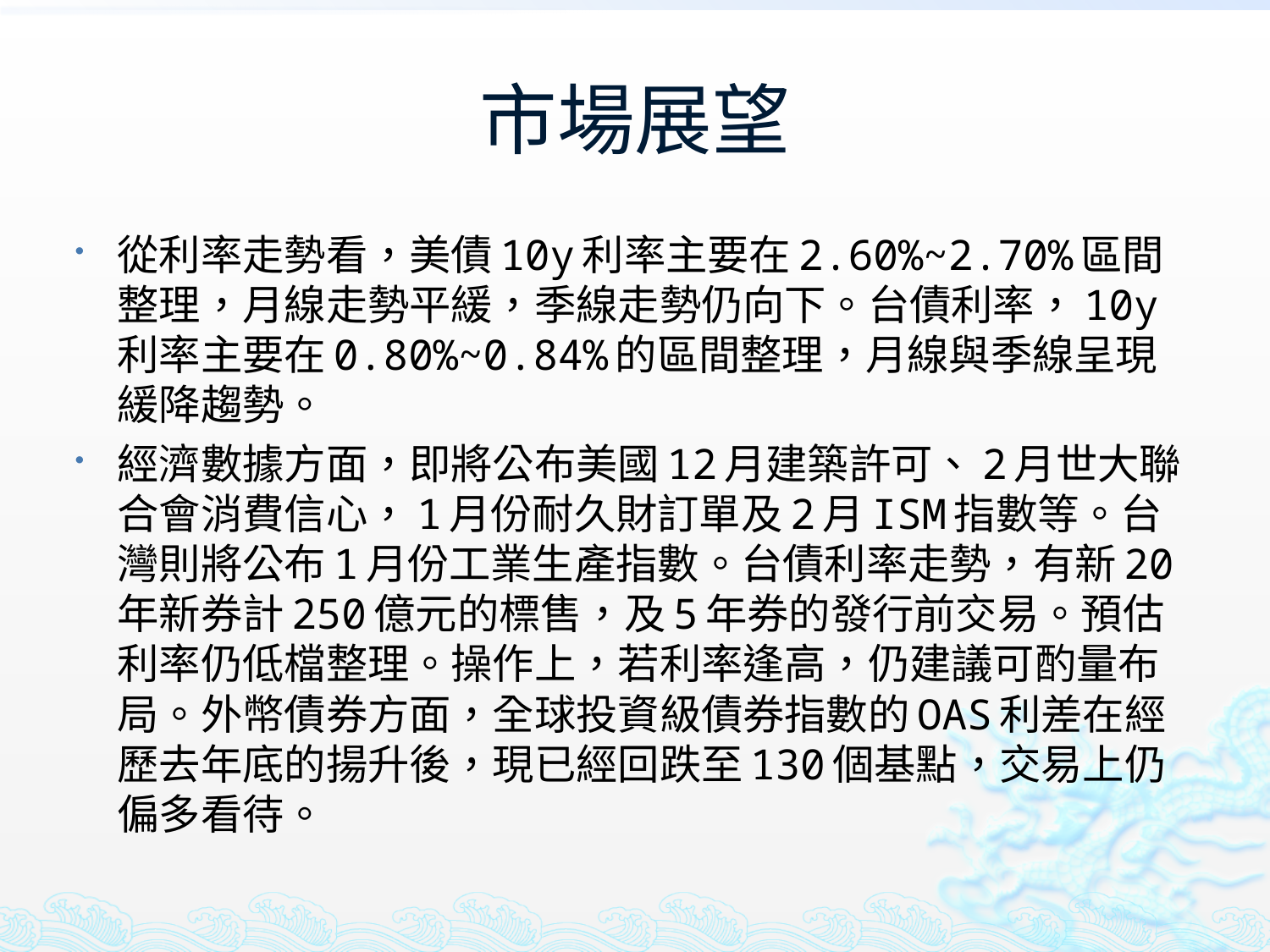

# 市場展望
從利率走勢看，美債10y利率主要在2.60%~2.70%區間整理，月線走勢平緩，季線走勢仍向下。台債利率，10y利率主要在0.80%~0.84%的區間整理，月線與季線呈現緩降趨勢。
經濟數據方面，即將公布美國12月建築許可、2月世大聯合會消費信心，1月份耐久財訂單及2月ISM指數等。台灣則將公布1月份工業生產指數。台債利率走勢，有新20年新券計250億元的標售，及5年券的發行前交易。預估利率仍低檔整理。操作上，若利率逢高，仍建議可酌量布局。外幣債券方面，全球投資級債券指數的OAS利差在經歷去年底的揚升後，現已經回跌至130個基點，交易上仍偏多看待。